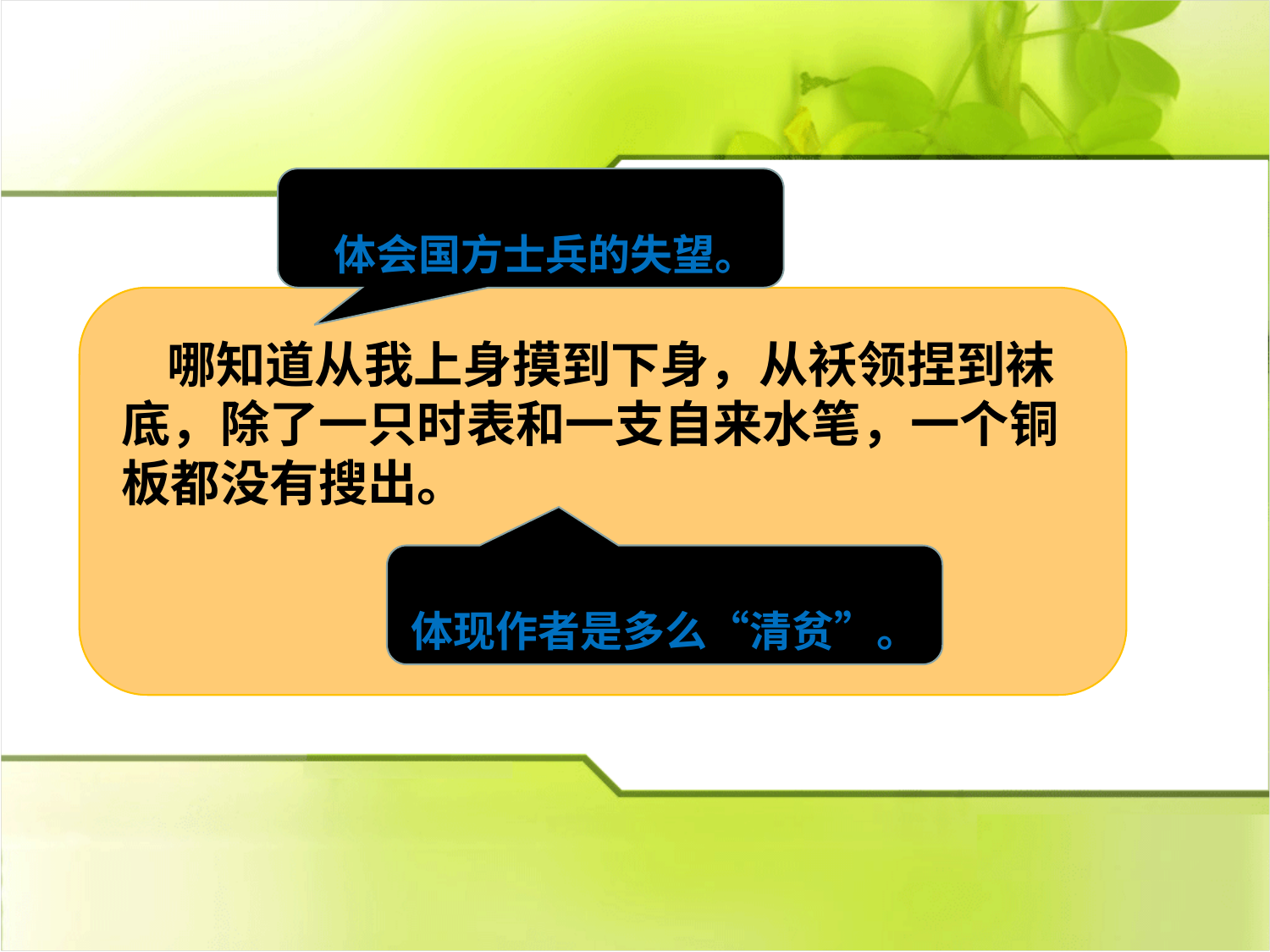

反问语气：
  体会国方士兵的失望。

   哪知道从我上身摸到下身，从袄领捏到袜底，除了一只时表和一支自来水笔，一个铜板都没有搜出。
关联词：
体现作者是多么“清贫”。